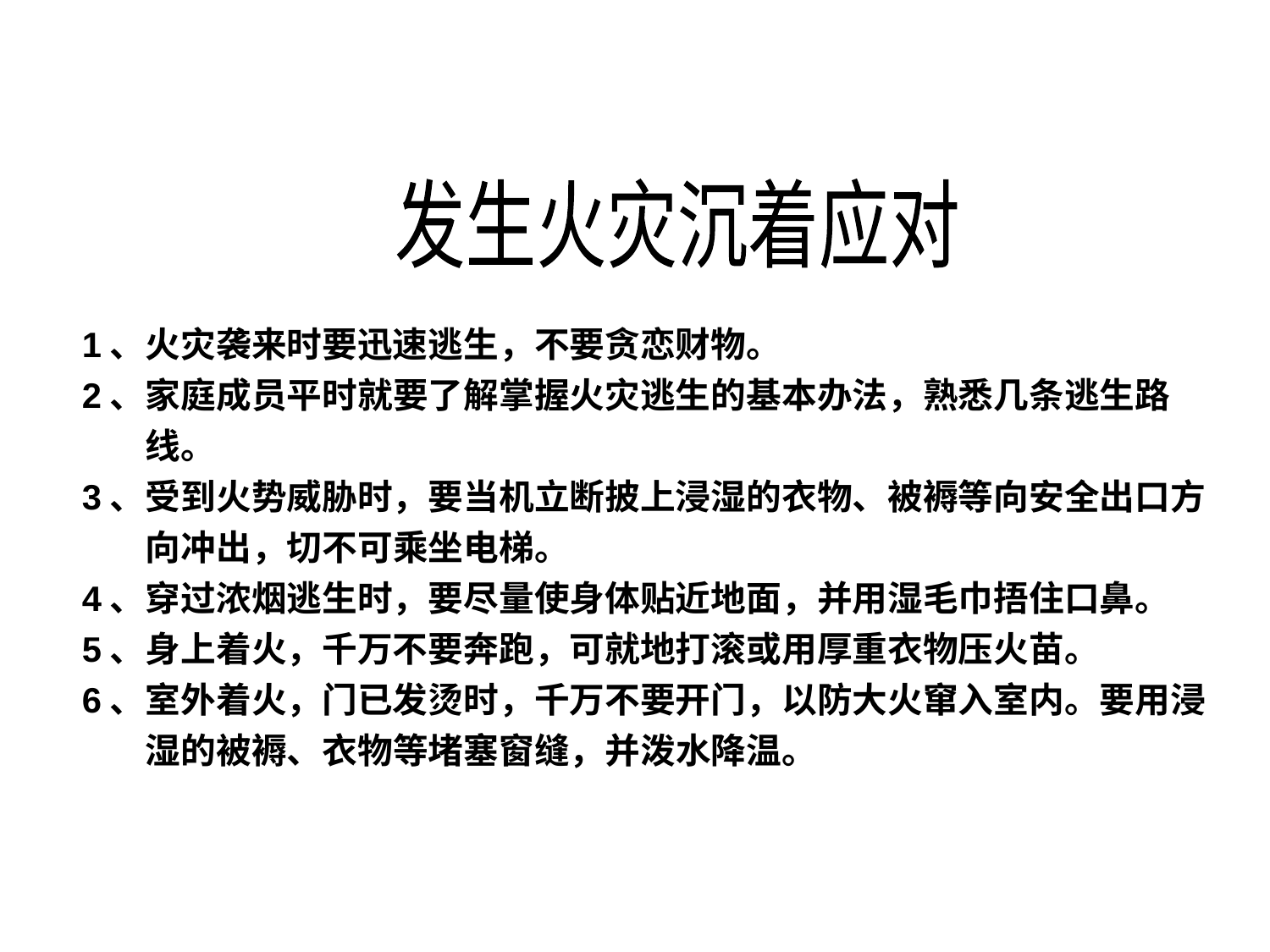

发生火灾沉着应对
1、火灾袭来时要迅速逃生，不要贪恋财物。
2、家庭成员平时就要了解掌握火灾逃生的基本办法，熟悉几条逃生路线。
3、受到火势威胁时，要当机立断披上浸湿的衣物、被褥等向安全出口方向冲出，切不可乘坐电梯。
4、穿过浓烟逃生时，要尽量使身体贴近地面，并用湿毛巾捂住口鼻。
5、身上着火，千万不要奔跑，可就地打滚或用厚重衣物压火苗。
6、室外着火，门已发烫时，千万不要开门，以防大火窜入室内。要用浸湿的被褥、衣物等堵塞窗缝，并泼水降温。